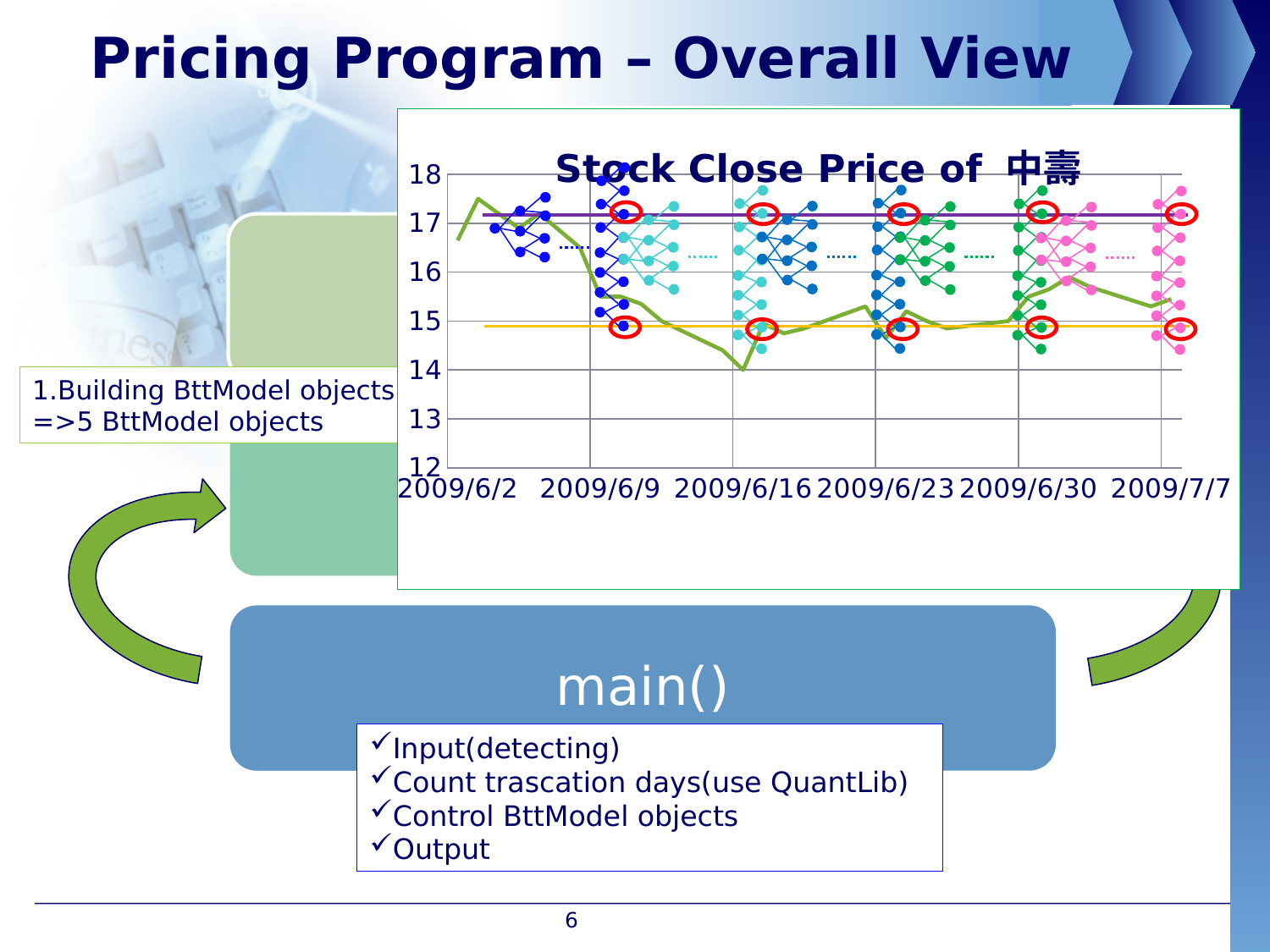

# Pricing Program – Overall View

### Chart:

| Category | Stock Close Price of 中壽 |
|---|---|
| 40001 | 15.450000000000006 |
| 40000 | 15.3 |
| 39997 | 15.7 |
| 39996 | 15.9 |
| 39995 | 15.65 |
| 39994 | 15.5 |
| 39993 | 15.0 |
| 39990 | 14.850000000000007 |
| 39989 | 15.0 |
| 39988 | 15.2 |
| 39987 | 14.65 |
| 39986 | 15.3 |
| 39983 | 14.850000000000007 |
| 39982 | 14.75 |
| 39981 | 14.950000000000006 |
| 39980 | 14.0 |
| 39979 | 14.4 |
| 39976 | 15.0 |
| 39975 | 15.350000000000007 |
| 39974 | 15.5 |
| 39973 | 15.5 |
| 39972 | 16.5 |
| 39970 | 17.2 |
| 39969 | 16.9 |
| 39968 | 17.2 |
| 39967 | 17.5 |
| 39966 | 16.65 |
include
class BttModel
main()

1.Building BttModel objects
=>5 BttModel objects
2.Backward inducation

Input(detecting)
Count trascation days(use QuantLib)
Control BttModel objects
Output
6